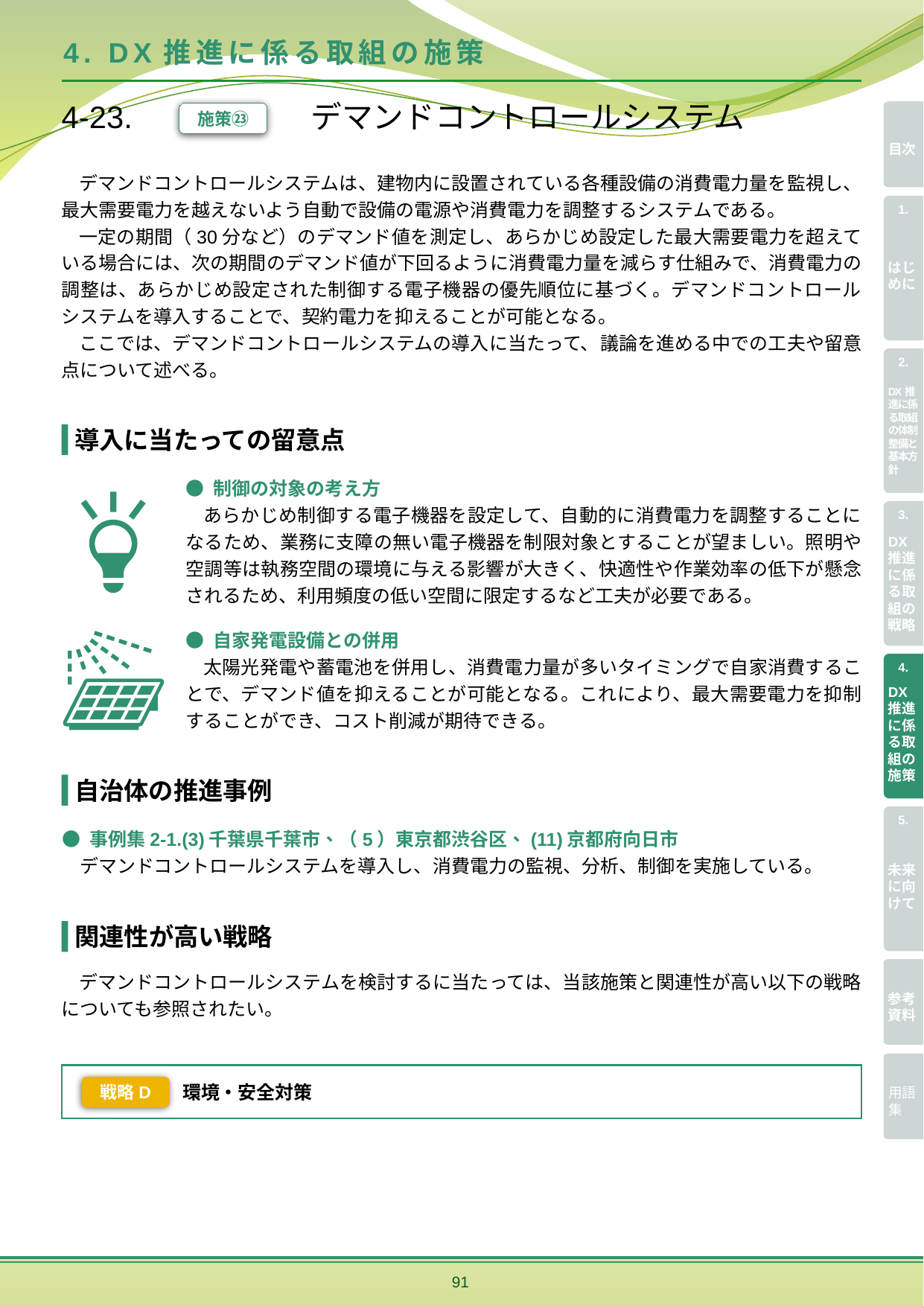

# 4. DX推進に係る取組の施策
4-23. 　　　　　 デマンドコントロールシステム
施策㉓
デマンドコントロールシステムは、建物内に設置されている各種設備の消費電力量を監視し、最大需要電力を越えないよう自動で設備の電源や消費電力を調整するシステムである。
一定の期間（30分など）のデマンド値を測定し、あらかじめ設定した最大需要電力を超えている場合には、次の期間のデマンド値が下回るように消費電力量を減らす仕組みで、消費電力の調整は、あらかじめ設定された制御する電子機器の優先順位に基づく。デマンドコントロールシステムを導入することで、契約電力を抑えることが可能となる。
ここでは、デマンドコントロールシステムの導入に当たって、議論を進める中での工夫や留意点について述べる。

導入に当たっての留意点
● 制御の対象の考え方
あらかじめ制御する電子機器を設定して、自動的に消費電力を調整することになるため、業務に支障の無い電子機器を制限対象とすることが望ましい。照明や空調等は執務空間の環境に与える影響が大きく、快適性や作業効率の低下が懸念されるため、利用頻度の低い空間に限定するなど工夫が必要である。

● 自家発電設備との併用
太陽光発電や蓄電池を併用し、消費電力量が多いタイミングで自家消費することで、デマンド値を抑えることが可能となる。これにより、最大需要電力を抑制することができ、コスト削減が期待できる。

自治体の推進事例
● 事例集2-1.(3)千葉県千葉市、（5）東京都渋谷区、(11)京都府向日市
デマンドコントロールシステムを導入し、消費電力の監視、分析、制御を実施している。

関連性が高い戦略
デマンドコントロールシステムを検討するに当たっては、当該施策と関連性が高い以下の戦略についても参照されたい。
環境・安全対策
戦略D
91